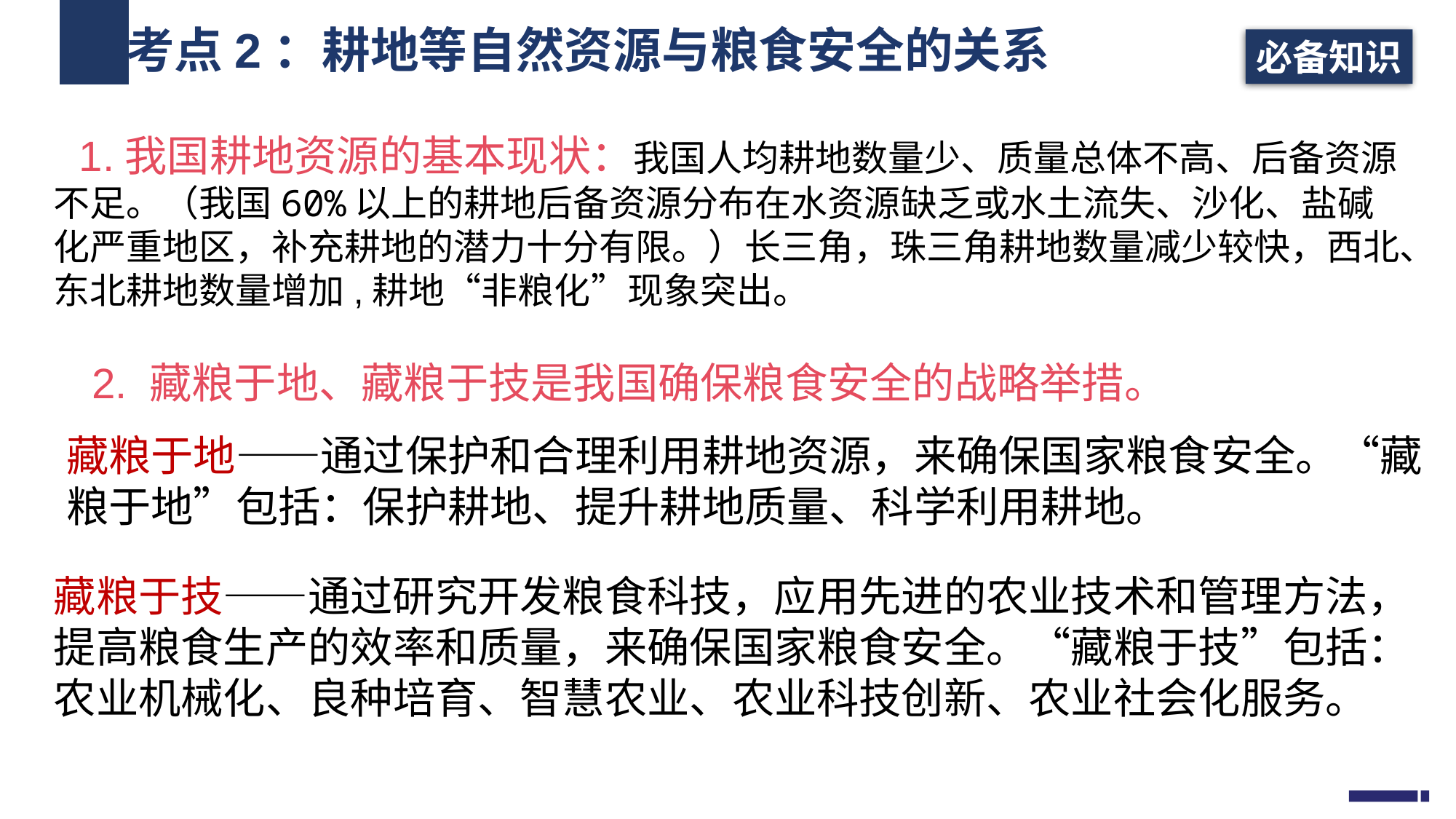

考点2：耕地等自然资源与粮食安全的关系
必备知识

1.我国耕地资源的基本现状：我国人均耕地数量少、质量总体不高、后备资源不足。（我国60%以上的耕地后备资源分布在水资源缺乏或水土流失、沙化、盐碱化严重地区，补充耕地的潜力十分有限。）长三角，珠三角耕地数量减少较快，西北、东北耕地数量增加,耕地“非粮化”现象突出。
2. 藏粮于地、藏粮于技是我国确保粮食安全的战略举措。
藏粮于地——通过保护和合理利用耕地资源，来确保国家粮食安全。“藏粮于地”包括：保护耕地、提升耕地质量、科学利用耕地。
藏粮于技——通过研究开发粮食科技，应用先进的农业技术和管理方法，提高粮食生产的效率和质量，来确保国家粮食安全。“藏粮于技”包括：
农业机械化、良种培育、智慧农业、农业科技创新、农业社会化服务。